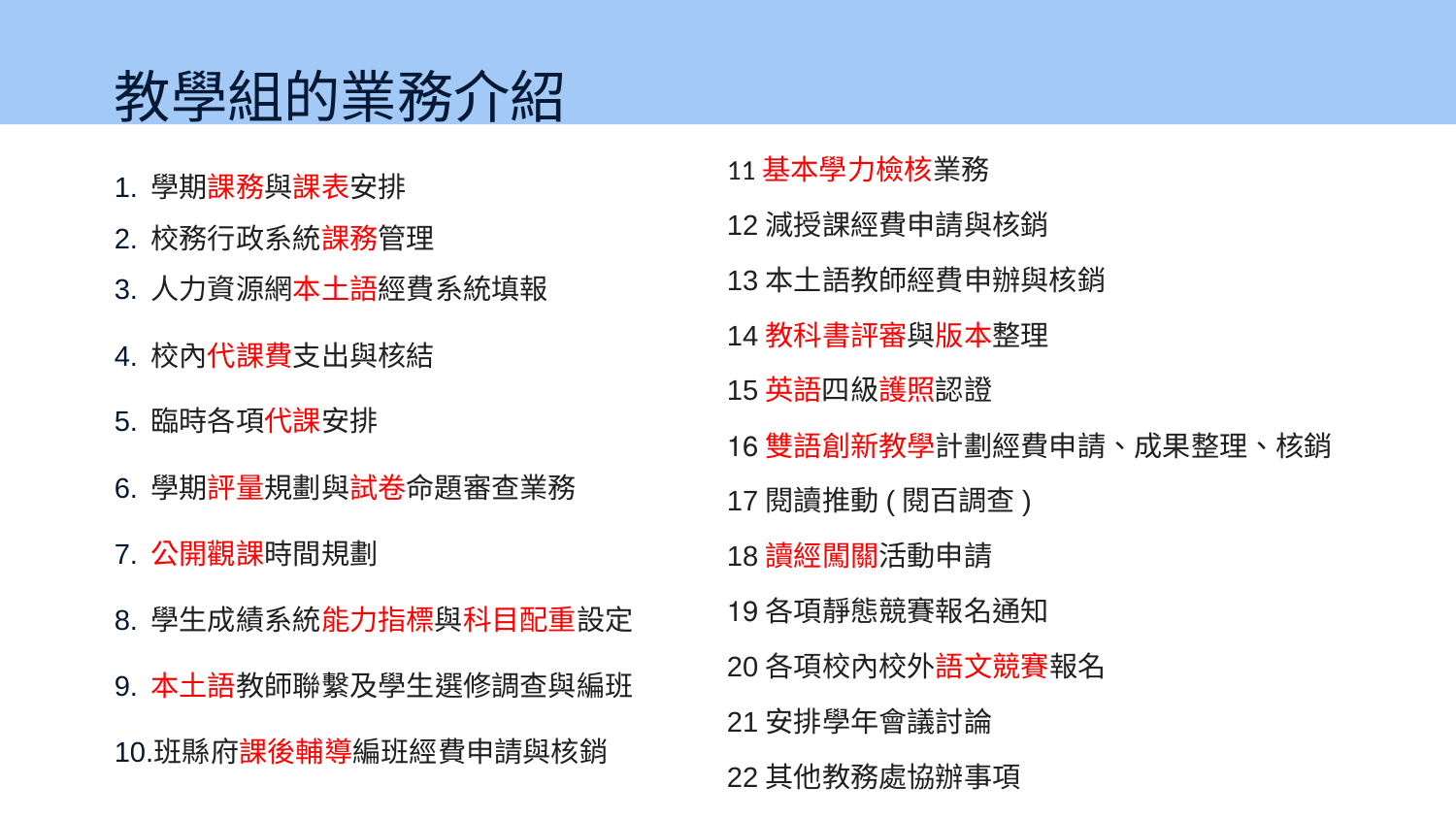

# 教學組的業務介紹
學期課務與課表安排
校務行政系統課務管理
人力資源網本土語經費系統填報
校內代課費支出與核結
臨時各項代課安排
學期評量規劃與試卷命題審查業務
公開觀課時間規劃
學生成績系統能力指標與科目配重設定
本土語教師聯繫及學生選修調查與編班
班縣府課後輔導編班經費申請與核銷

11基本學力檢核業務
12減授課經費申請與核銷
13本土語教師經費申辦與核銷
14教科書評審與版本整理
15英語四級護照認證
16雙語創新教學計劃經費申請、成果整理、核銷
17閱讀推動(閱百調查)
18讀經闖關活動申請
19各項靜態競賽報名通知
20各項校內校外語文競賽報名
21安排學年會議討論
22其他教務處協辦事項